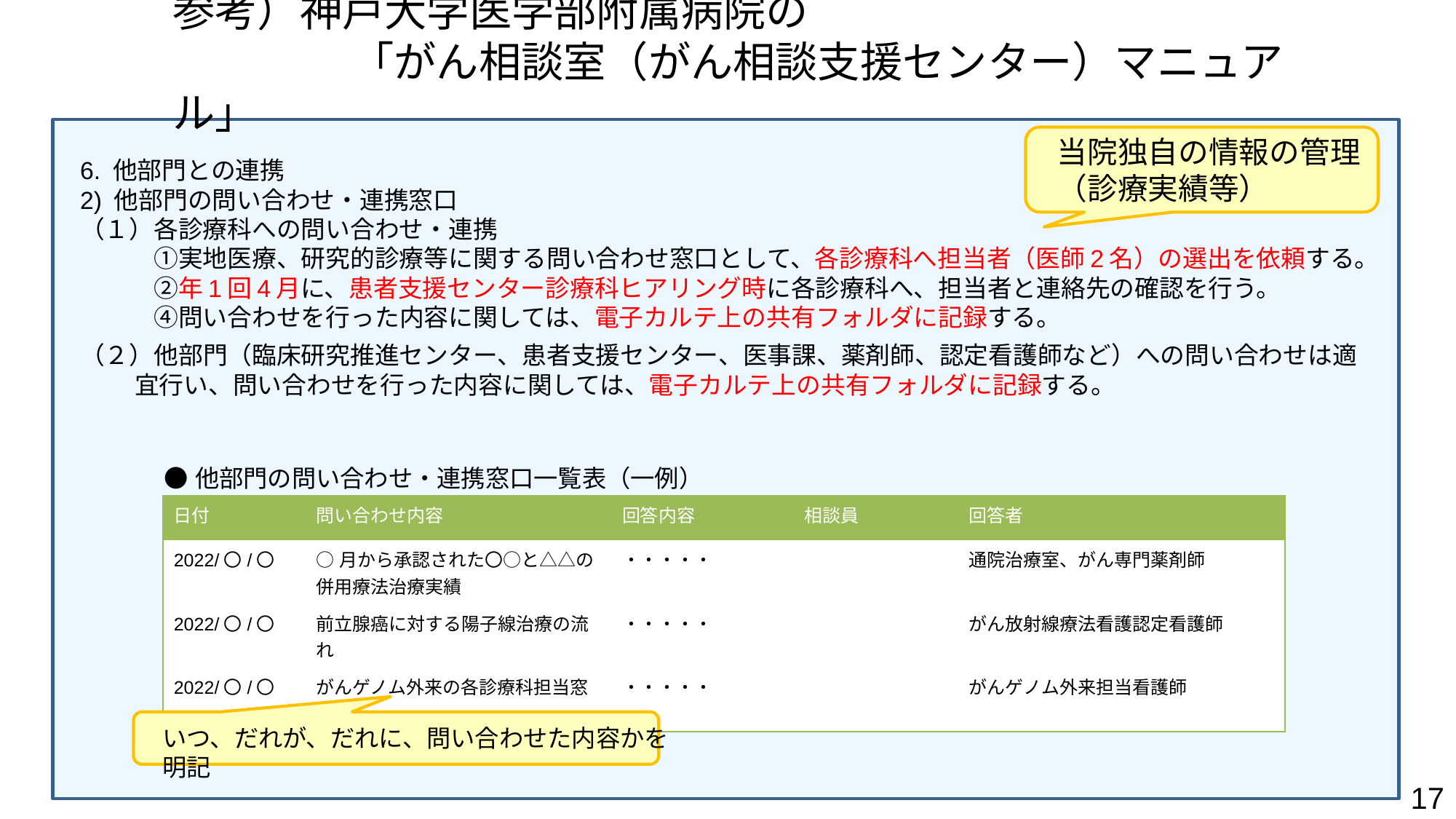

# 参考）神戸大学医学部附属病院の 　　　　 「がん相談室（がん相談支援センター）マニュアル」

6. 他部門との連携
2) 他部門の問い合わせ・連携窓口
（１）各診療科への問い合わせ・連携
　　　①実地医療、研究的診療等に関する問い合わせ窓口として、各診療科へ担当者（医師2名）の選出を依頼する。
　　　②年1回4月に、患者支援センター診療科ヒアリング時に各診療科へ、担当者と連絡先の確認を行う。
　　　④問い合わせを行った内容に関しては、電子カルテ上の共有フォルダに記録する。
（２）他部門（臨床研究推進センター、患者支援センター、医事課、薬剤師、認定看護師など）への問い合わせは適
         宜行い、問い合わせを行った内容に関しては、電子カルテ上の共有フォルダに記録する。

当院独自の情報の管理
（診療実績等）
●他部門の問い合わせ・連携窓口一覧表（一例）
| 日付 | 問い合わせ内容 | 回答内容 | 相談員 | 回答者 |
| --- | --- | --- | --- | --- |
| 2022/〇/〇 | ○月から承認された〇○と△△の併用療法治療実績 | ・・・・・ |  | 通院治療室、がん専門薬剤師 |
| 2022/〇/〇 | 前立腺癌に対する陽子線治療の流れ | ・・・・・ |  | がん放射線療法看護認定看護師 |
| 2022/〇/〇 | がんゲノム外来の各診療科担当窓口 | ・・・・・ |  | がんゲノム外来担当看護師 |

いつ、だれが、だれに、問い合わせた内容かを明記
17